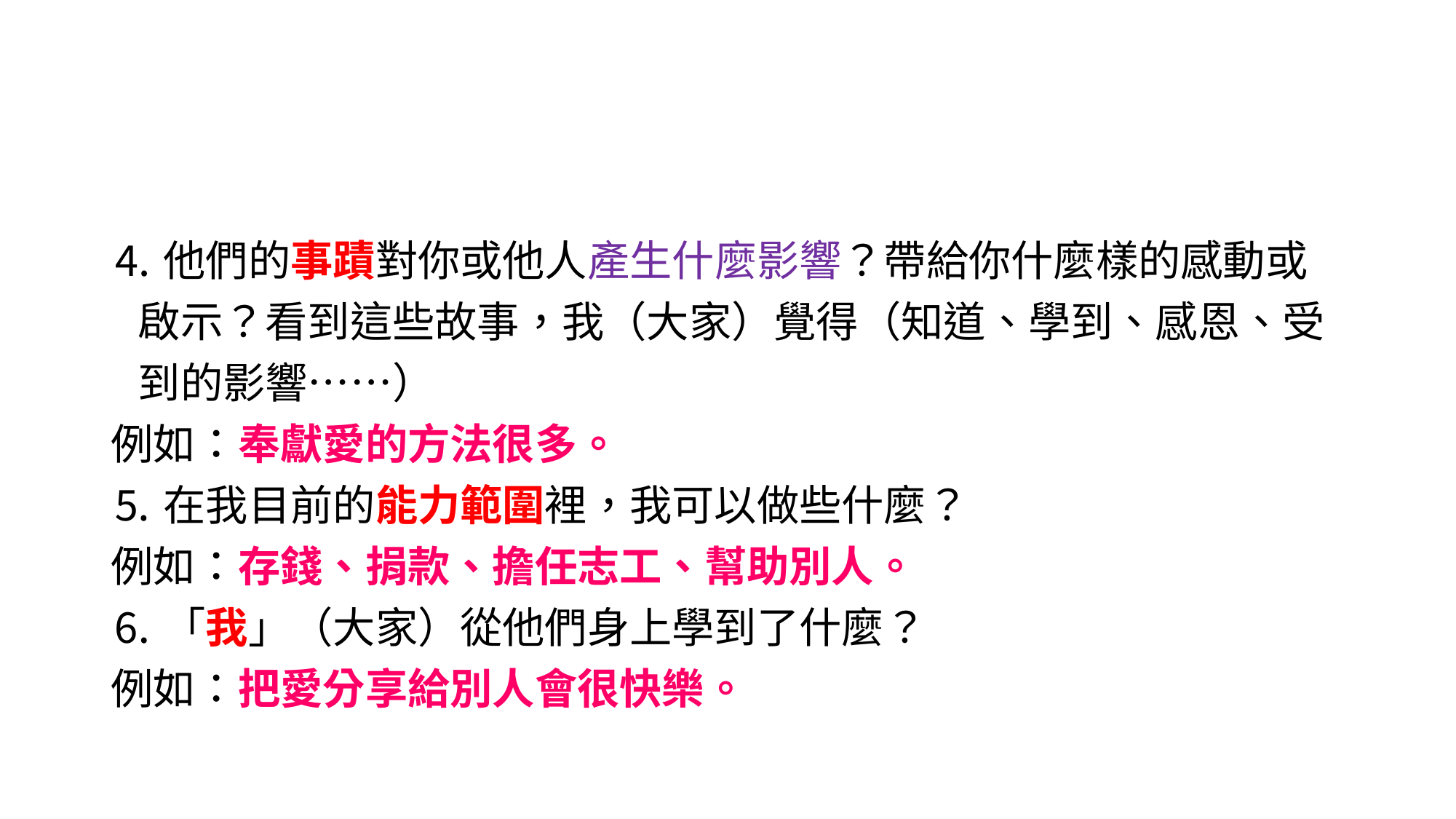

#
⒋他們的事蹟對你或他人產生什麼影響？帶給你什麼樣的感動或啟示？看到這些故事，我（大家）覺得（知道、學到、感恩、受到的影響……）
例如：奉獻愛的方法很多。
⒌在我目前的能力範圍裡，我可以做些什麼？
例如：存錢、捐款、擔任志工、幫助別人。
⒍「我」（大家）從他們身上學到了什麼？
例如：把愛分享給別人會很快樂。